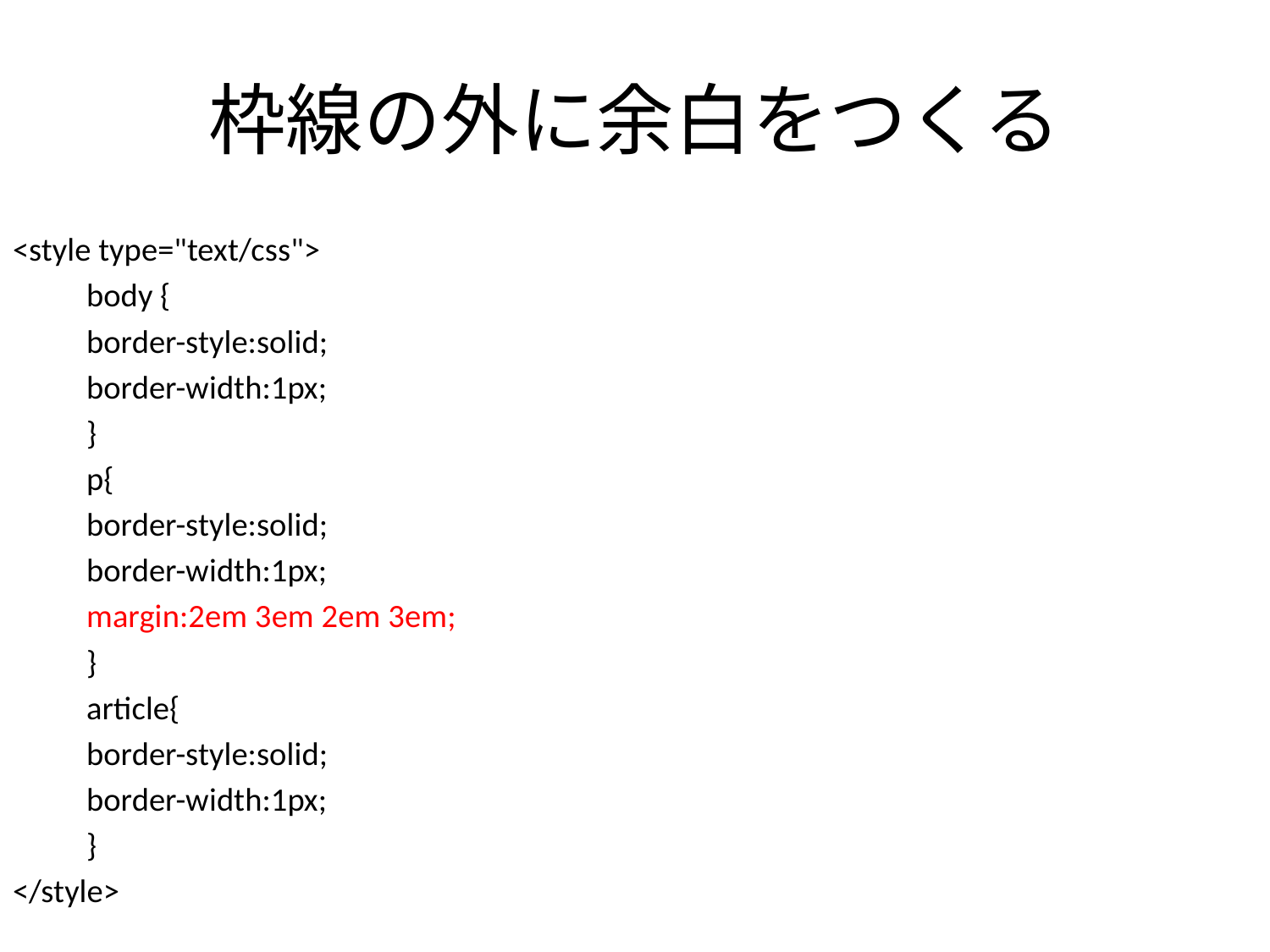

# 枠線の外に余白をつくる
<style type="text/css">
	body {
		border-style:solid;
		border-width:1px;
	}
	p{
		border-style:solid;
		border-width:1px;
		margin:2em 3em 2em 3em;
	}
	article{
		border-style:solid;
		border-width:1px;
	}
</style>